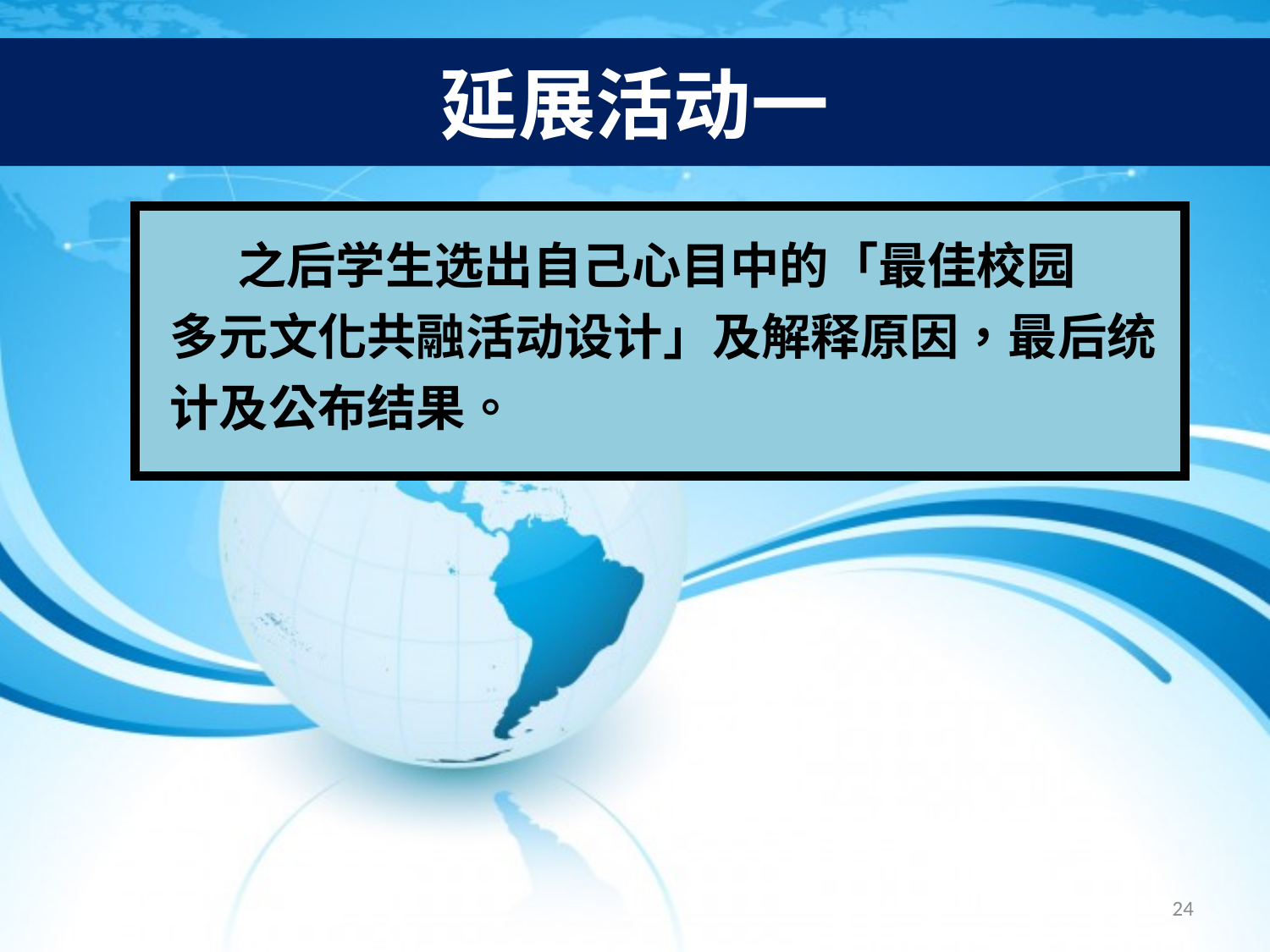

# 延展活动一
| 之后学生选出自己心目中的「最佳校园 多元文化共融活动设计」及解释原因，最后统 计及公布结果。 |
| --- |
24